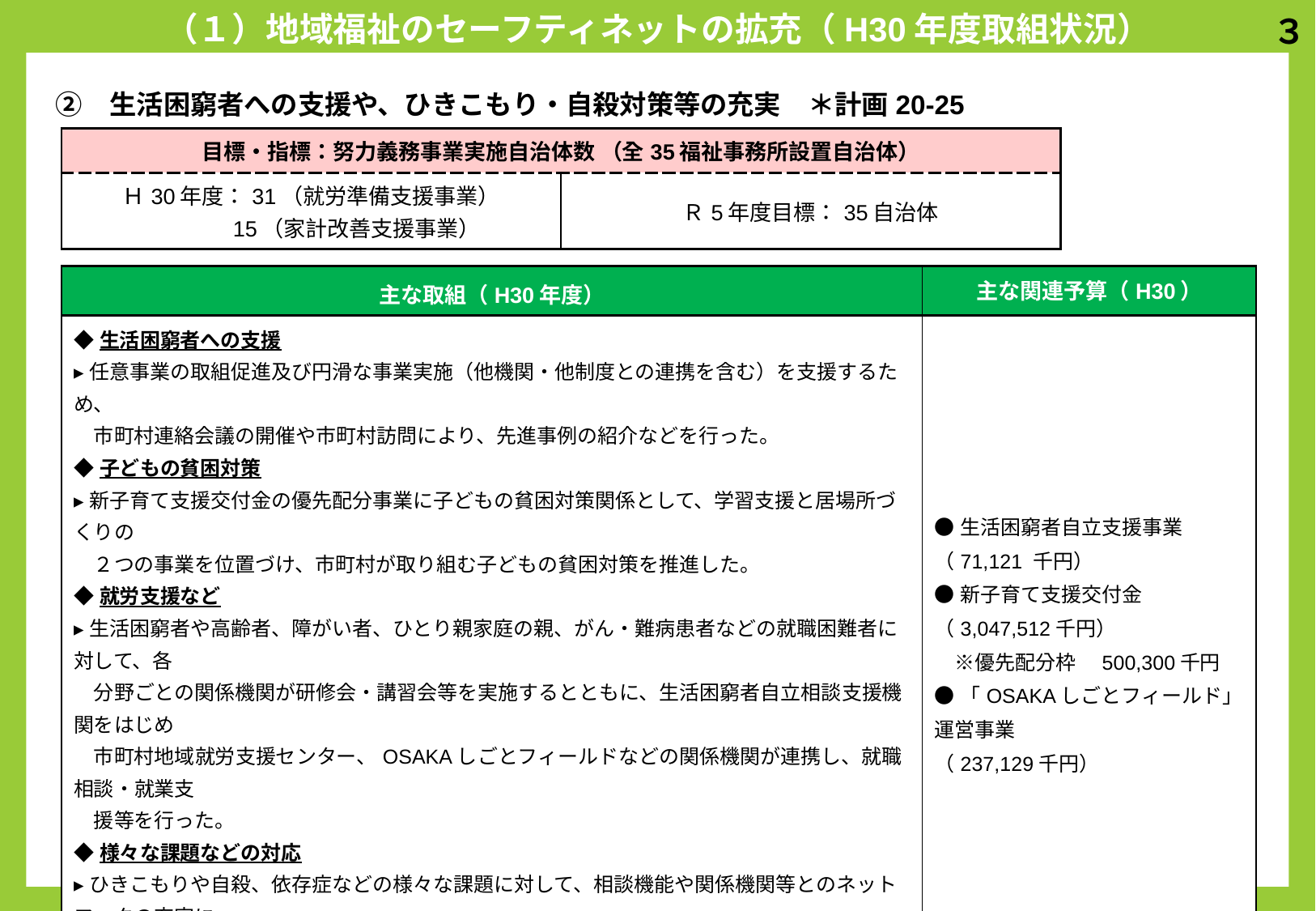

（１）地域福祉のセーフティネットの拡充（H30年度取組状況）
３
　②　生活困窮者への支援や、ひきこもり・自殺対策等の充実　＊計画20-25
| 目標・指標：努力義務事業実施自治体数 （全35福祉事務所設置自治体） |  |
| --- | --- |
| Ｈ30年度：31（就労準備支援事業） 15（家計改善支援事業） | Ｒ5年度目標：35自治体 |
| 主な取組（H30年度） | 主な関連予算（H30） |
| --- | --- |
| ◆生活困窮者への支援 ▸任意事業の取組促進及び円滑な事業実施（他機関・他制度との連携を含む）を支援するため、 　市町村連絡会議の開催や市町村訪問により、先進事例の紹介などを行った。 ◆子どもの貧困対策 ▸新子育て支援交付金の優先配分事業に子どもの貧困対策関係として、学習支援と居場所づくりの 　２つの事業を位置づけ、市町村が取り組む子どもの貧困対策を推進した。 ◆就労支援など　 ▸生活困窮者や高齢者、障がい者、ひとり親家庭の親、がん・難病患者などの就職困難者に対して、各　 　分野ごとの関係機関が研修会・講習会等を実施するとともに、生活困窮者自立相談支援機関をはじめ 　市町村地域就労支援センター、OSAKAしごとフィールドなどの関係機関が連携し、就職相談・就業支 　援等を行った。 ◆様々な課題などの対応 ▸ひきこもりや自殺、依存症などの様々な課題に対して、相談機能や関係機関等とのネットワークの充実に 　取り組んだ。 | ●生活困窮者自立支援事業（71,121 千円） ●新子育て支援交付金 （3,047,512千円） 　※優先配分枠　500,300千円 ●「OSAKAしごとフィールド」運営事業 （237,129千円） |
| 今後の方向性 |  |
| ◆引き続き、任意事業の取組促進や円滑な事業の推進に向けて、最新情報の提供などにより、市町村を支援する。 ◆関係機関等との連携により、ひきこもりや子どもの貧困、就職困難者の就職支援など様々な課題に向けた取組を進める。 |  |